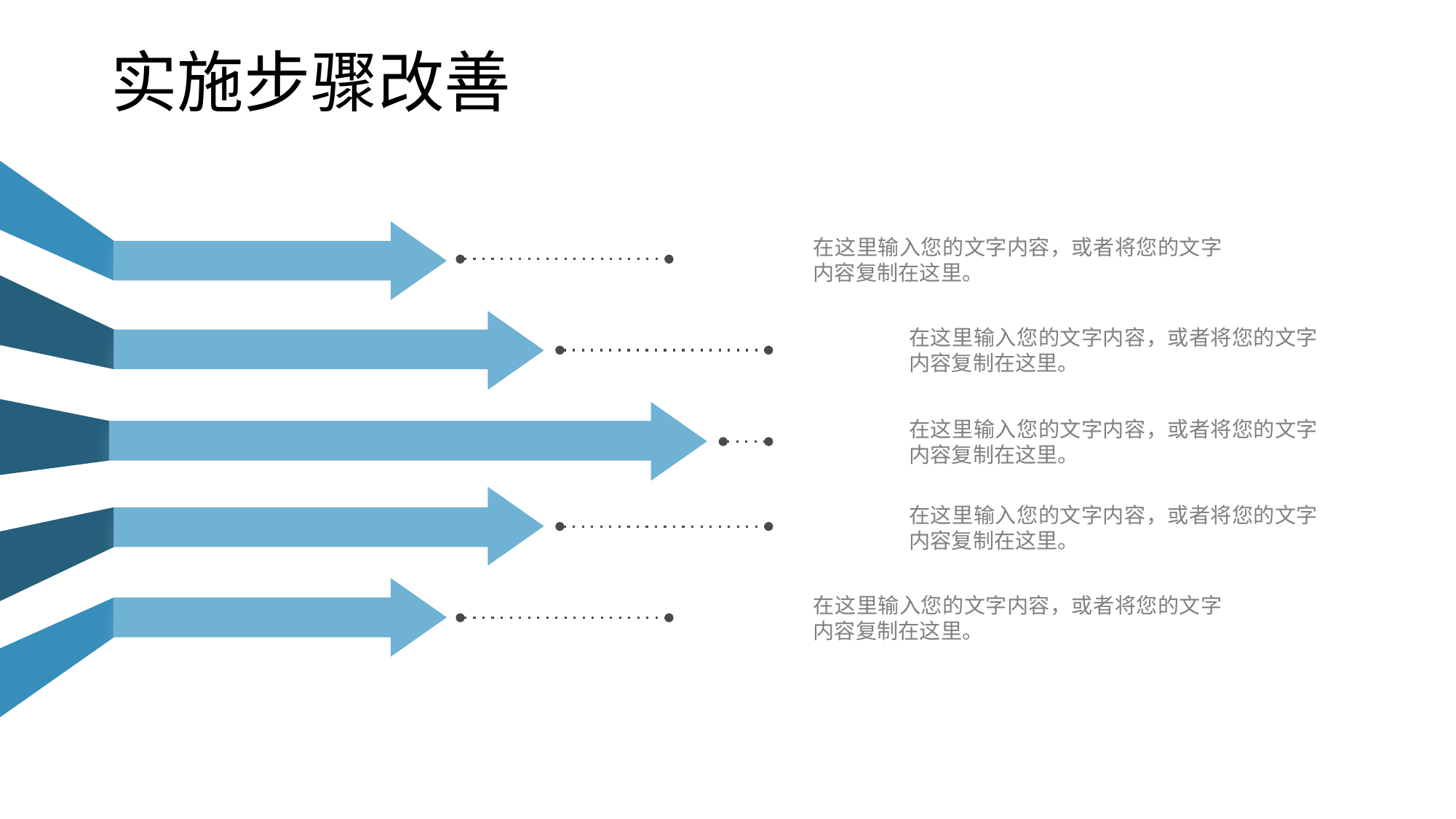

实施步骤改善

在这里输入您的文字内容，或者将您的文字内容复制在这里。
步骤一

在这里输入您的文字内容，或者将您的文字内容复制在这里。
步骤二

在这里输入您的文字内容，或者将您的文字内容复制在这里。
步骤三

在这里输入您的文字内容，或者将您的文字内容复制在这里。
步骤四

在这里输入您的文字内容，或者将您的文字内容复制在这里。
步骤五